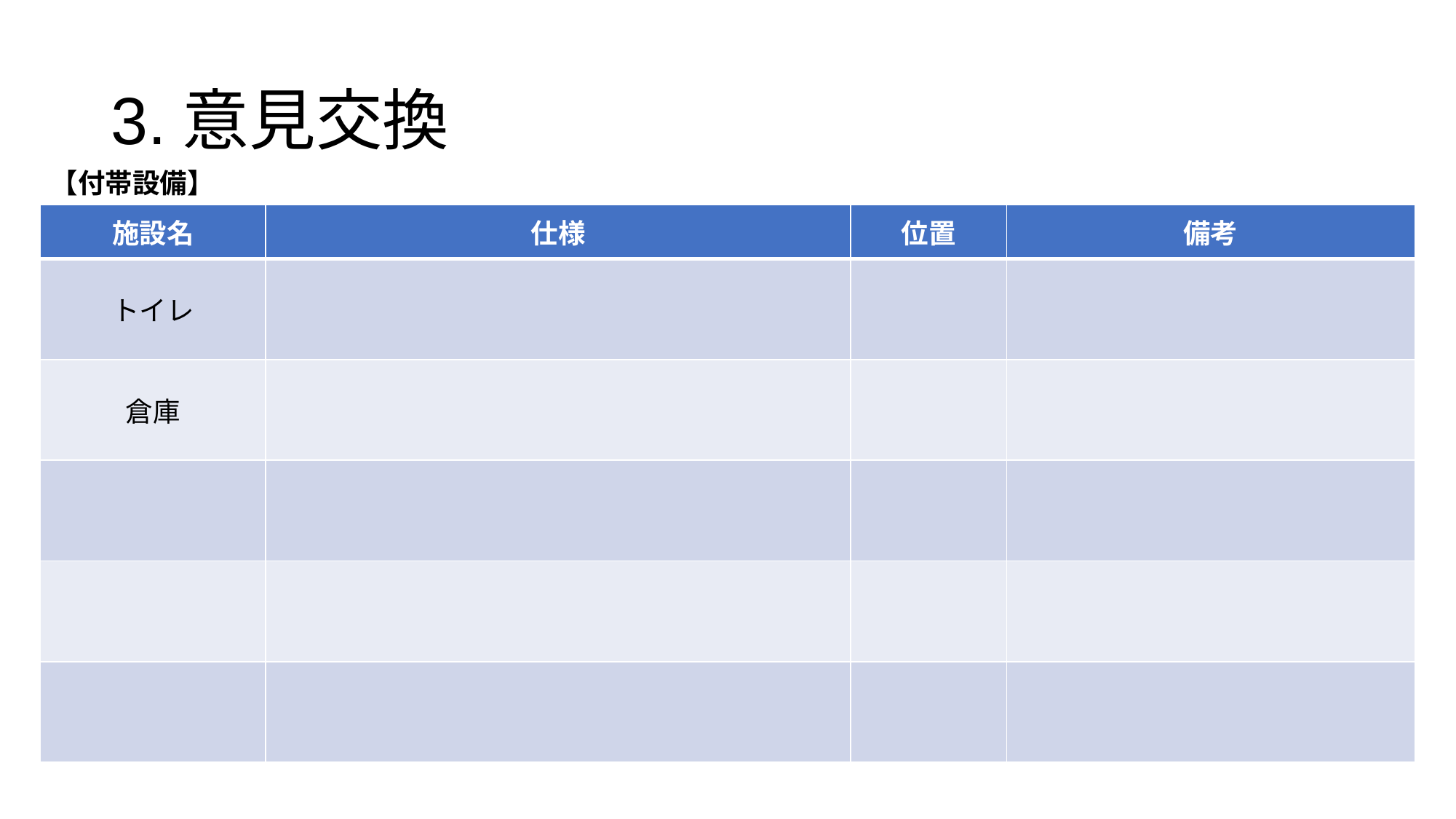

# 3.意見交換
【付帯設備】
| 施設名 | 仕様 | 位置 | 備考 |
| --- | --- | --- | --- |
| トイレ |  |  |  |
| 倉庫 |  |  |  |
|  |  |  |  |
|  |  |  |  |
|  |  |  |  |